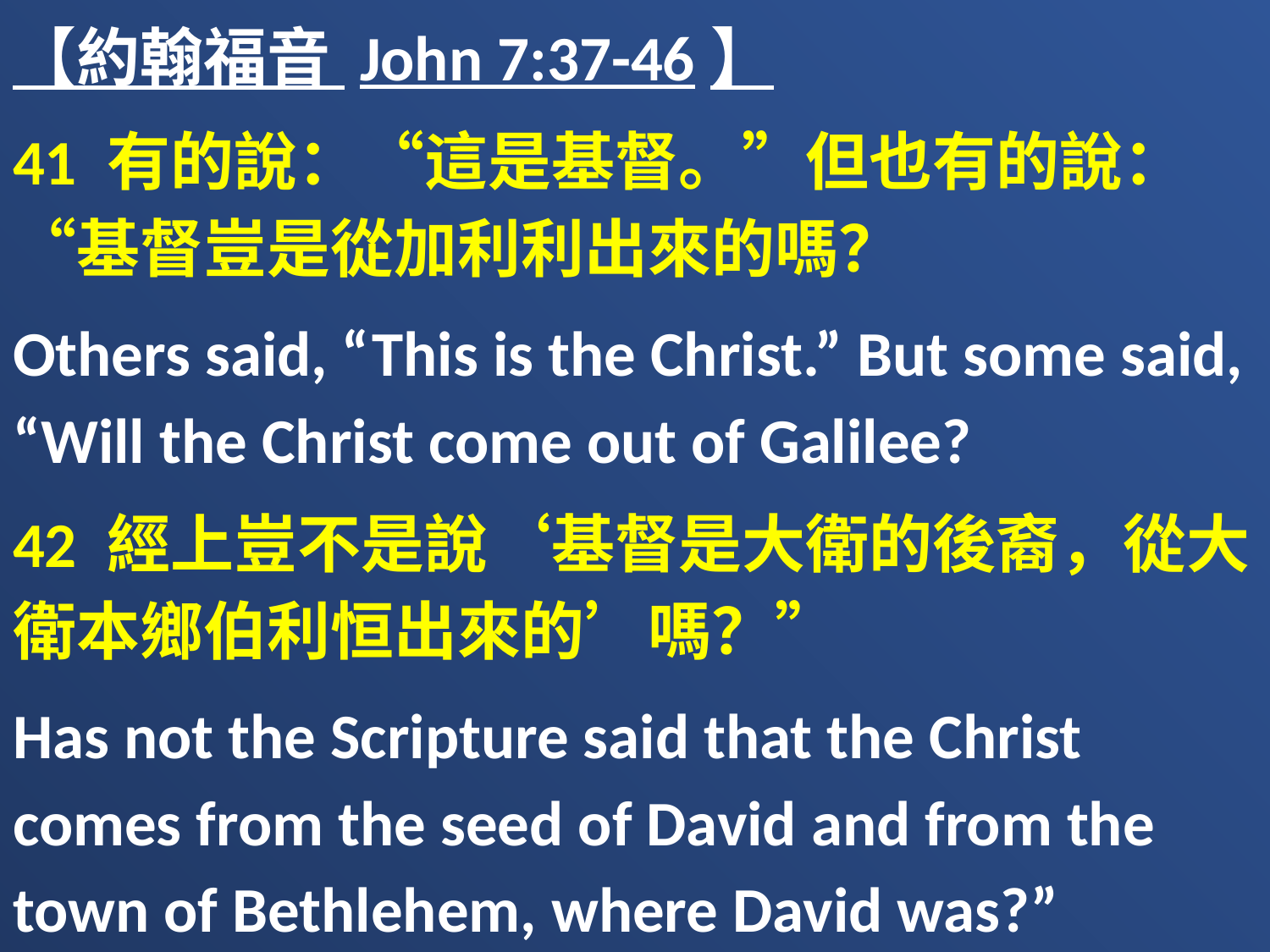

【約翰福音 John 7:37-46】
41 有的說：“這是基督。”但也有的說：“基督豈是從加利利出來的嗎？
Others said, “This is the Christ.” But some said, “Will the Christ come out of Galilee?
42 經上豈不是說‘基督是大衛的後裔，從大衛本鄉伯利恒出來的’嗎？”
Has not the Scripture said that the Christ comes from the seed of David and from the town of Bethlehem, where David was?”